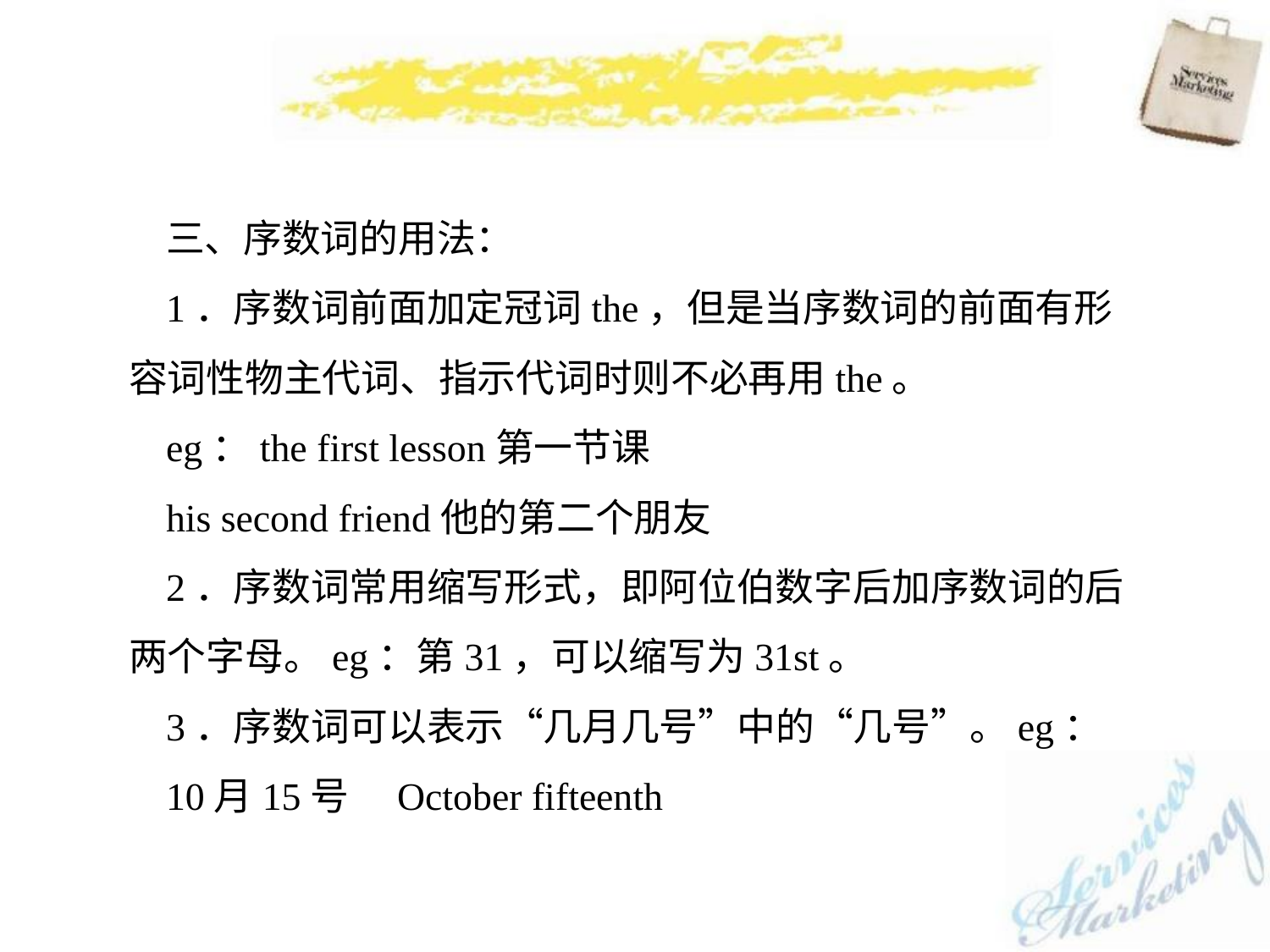

三、序数词的用法：
1．序数词前面加定冠词the，但是当序数词的前面有形容词性物主代词、指示代词时则不必再用the。
eg：the first lesson第一节课
his second friend他的第二个朋友
2．序数词常用缩写形式，即阿位伯数字后加序数词的后两个字母。eg：第31，可以缩写为31st。
3．序数词可以表示“几月几号”中的“几号”。eg：
10月15号　October fifteenth